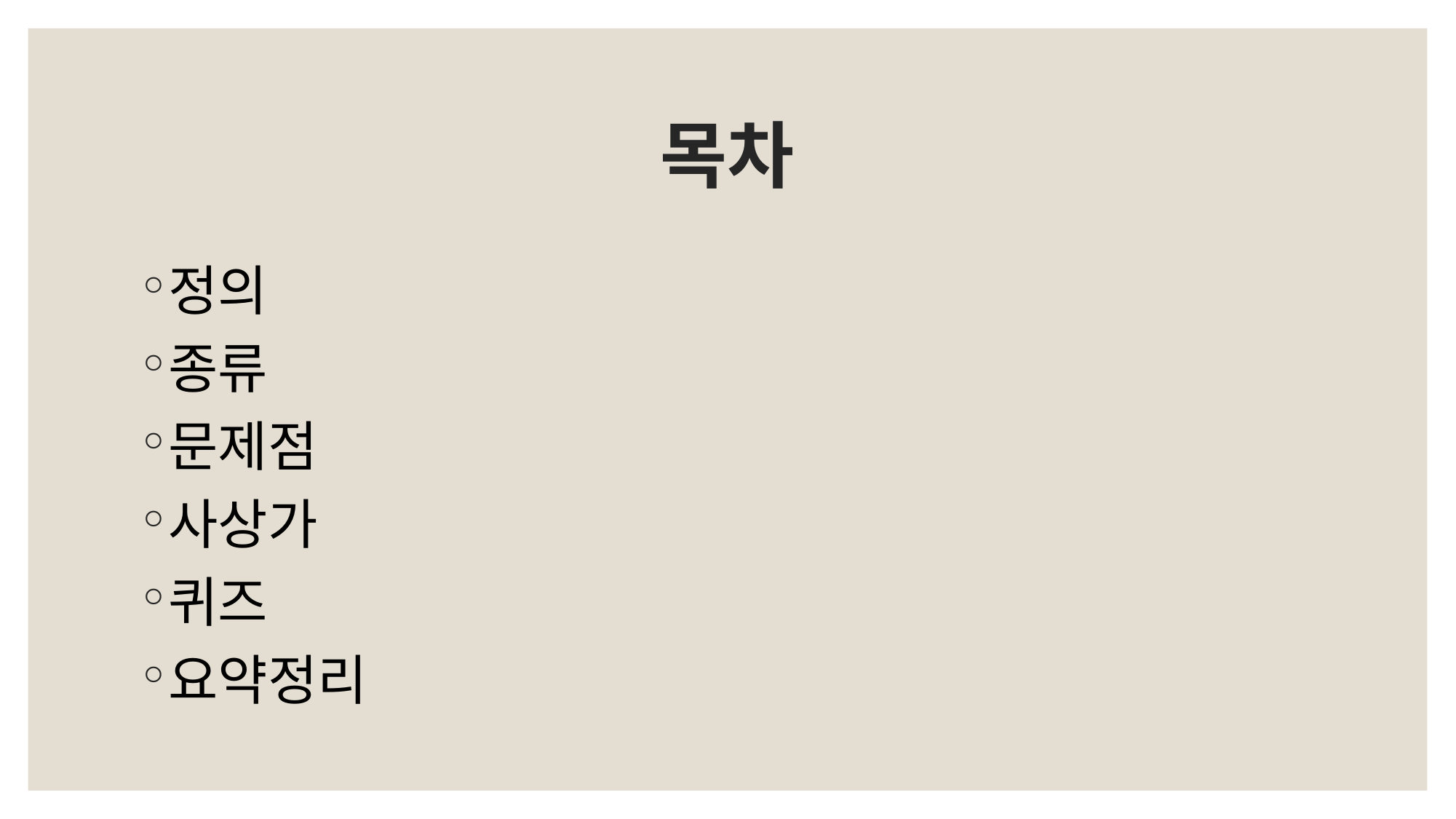

# 목차
정의
종류
문제점
사상가
퀴즈
요약정리